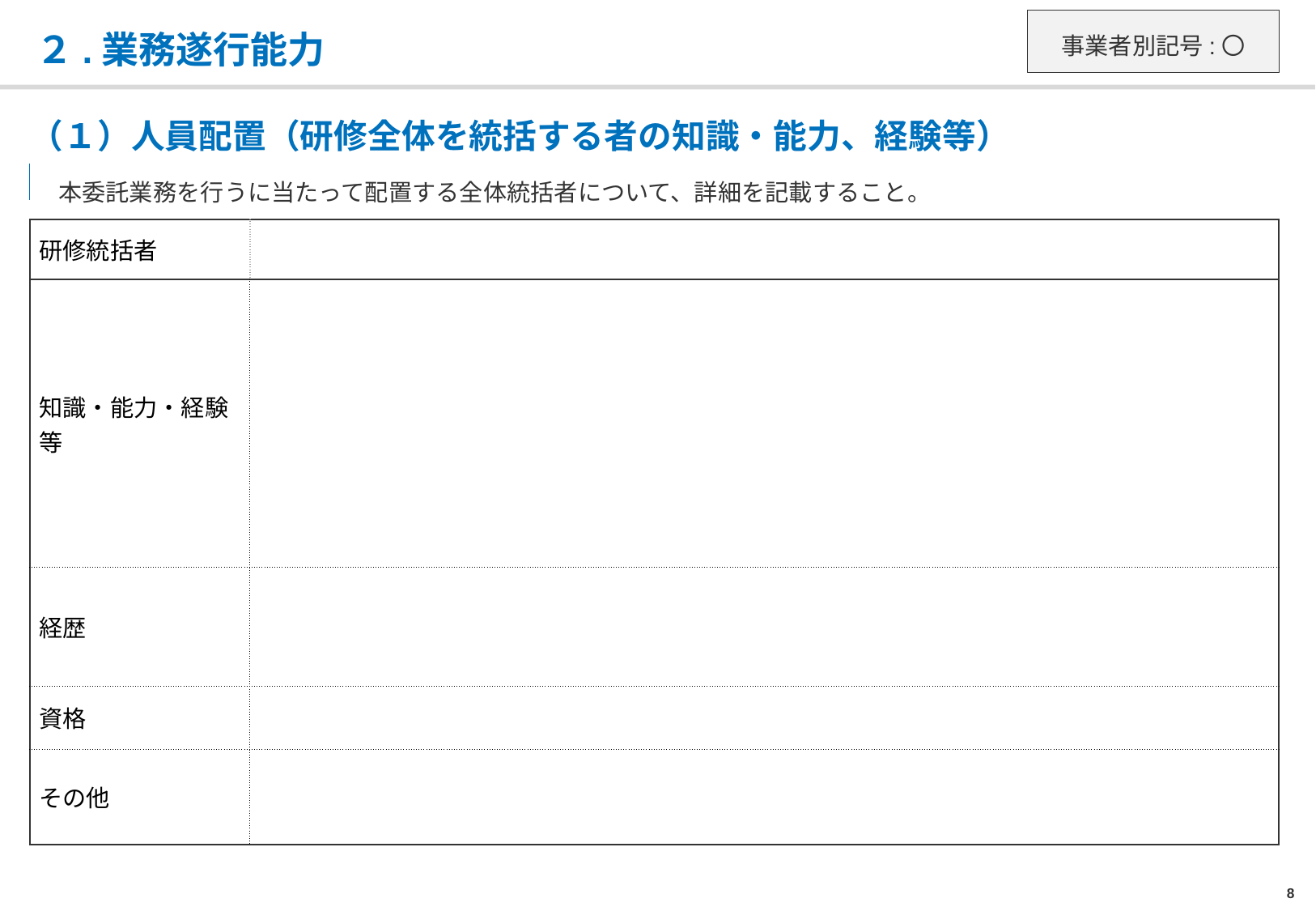

事業者別記号:〇
# ２.業務遂行能力
| （１）人員配置（研修全体を統括する者の知識・能力、経験等） |
| --- |
| 本委託業務を行うに当たって配置する全体統括者について、詳細を記載すること。 |
| 研修統括者 |  |
| --- | --- |
| 知識・能力・経験等 |  |
| 経歴 |  |
| 資格 |  |
| その他 |  |
8